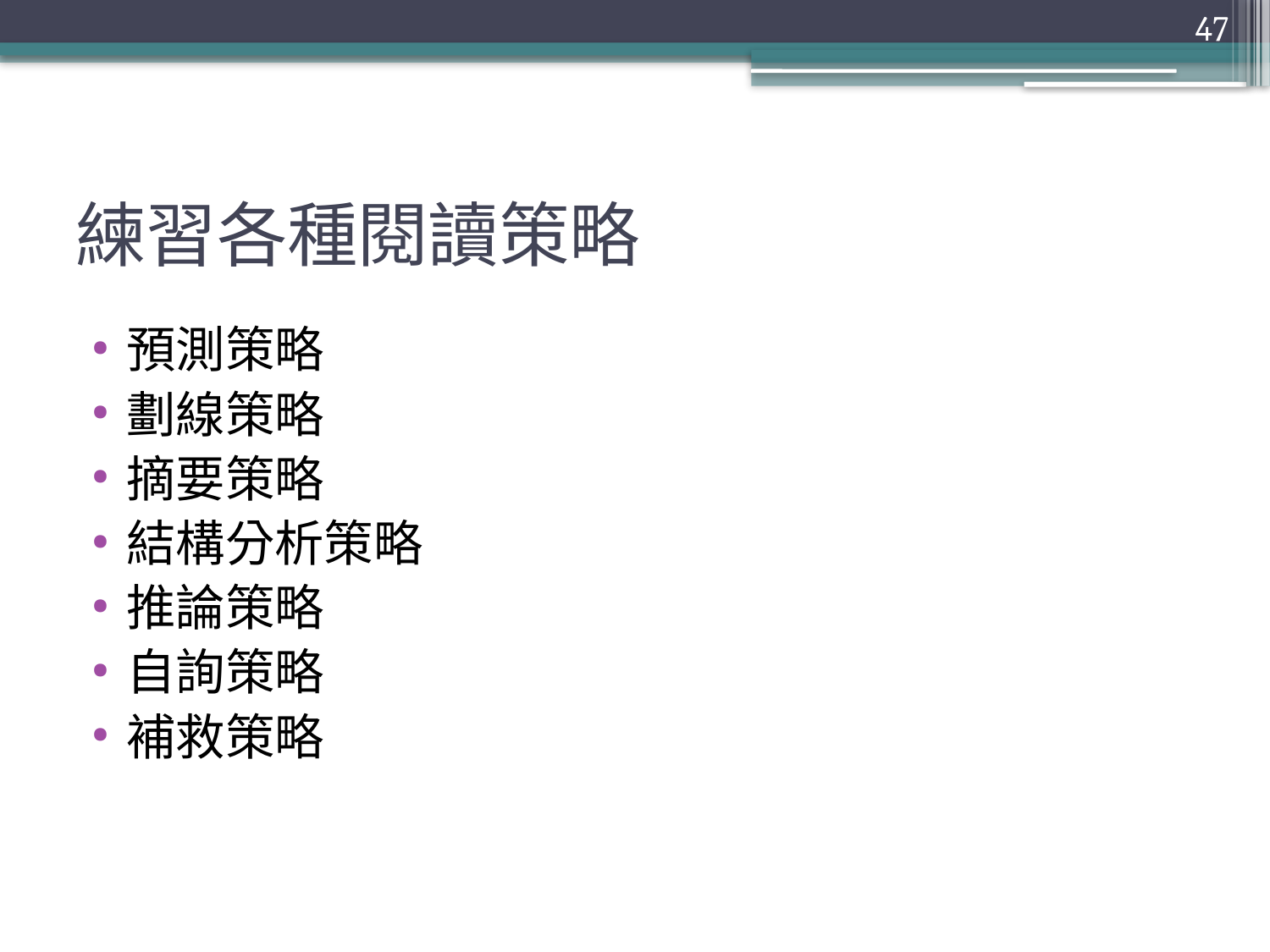

47

# 練習各種閱讀策略
預測策略
劃線策略
摘要策略
結構分析策略
推論策略
自詢策略
補救策略